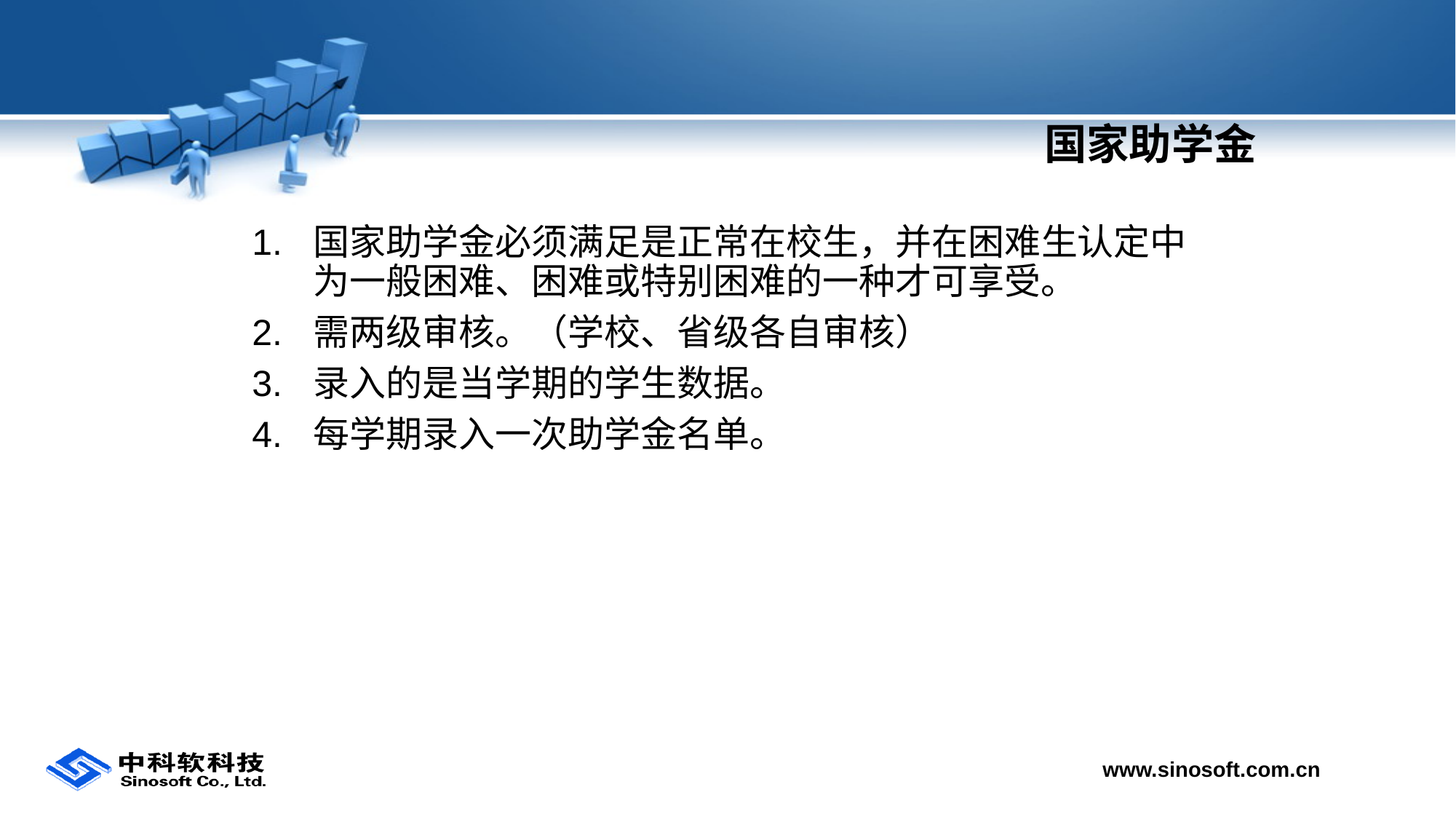

# 国家助学金
国家助学金必须满足是正常在校生，并在困难生认定中为一般困难、困难或特别困难的一种才可享受。
需两级审核。（学校、省级各自审核）
录入的是当学期的学生数据。
每学期录入一次助学金名单。